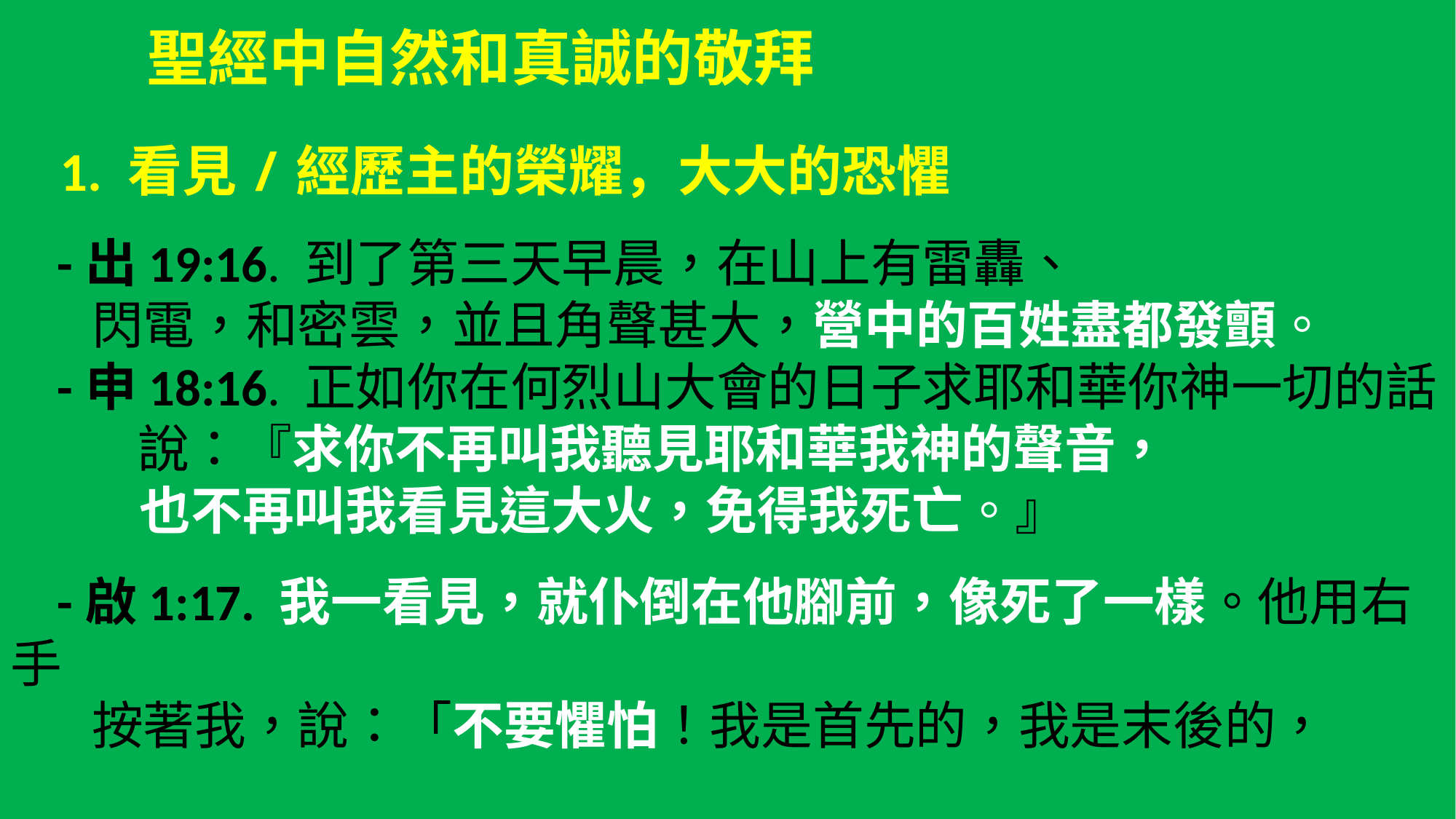

聖經中自然和真誠的敬拜

    1. 看見/經歷主的榮耀，大大的恐懼

    -出19:16. 到了第三天早晨，在山上有雷轟、
      閃電，和密雲，並且角聲甚大，營中的百姓盡都發顫。
    -申18:16. 正如你在何烈山大會的日子求耶和華你神一切的話，
          說：『求你不再叫我聽見耶和華我神的聲音，
          也不再叫我看見這大火，免得我死亡。』

    -啟1:17. 我一看見，就仆倒在他腳前，像死了一樣。他用右手
      按著我，說：「不要懼怕！我是首先的，我是末後的，